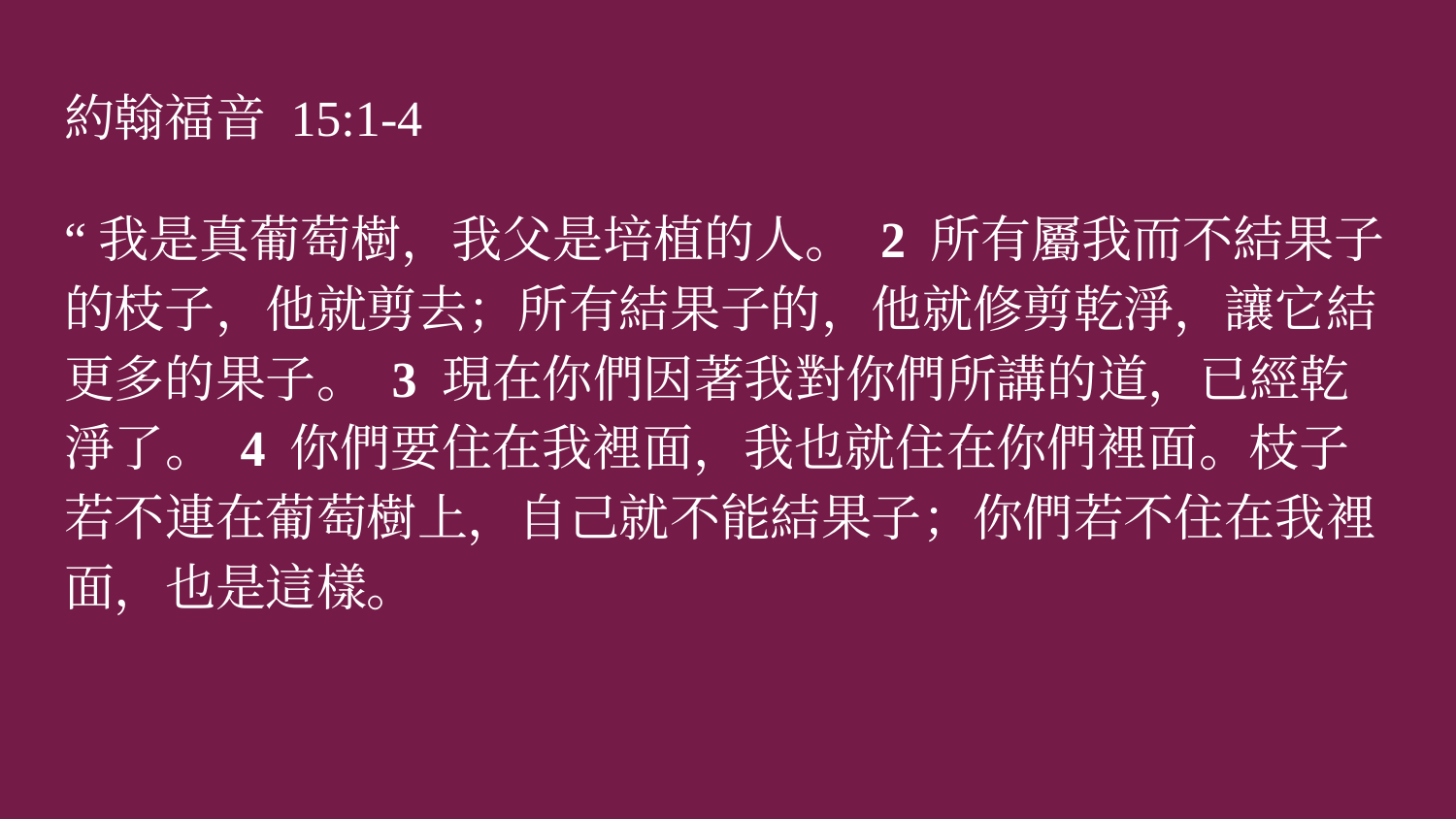

# 約翰福音 15:1-4
“我是真葡萄樹，我父是培植的人。 2 所有屬我而不結果子的枝子，他就剪去；所有結果子的，他就修剪乾淨，讓它結更多的果子。 3 現在你們因著我對你們所講的道，已經乾淨了。 4 你們要住在我裡面，我也就住在你們裡面。枝子若不連在葡萄樹上，自己就不能結果子；你們若不住在我裡面，也是這樣。